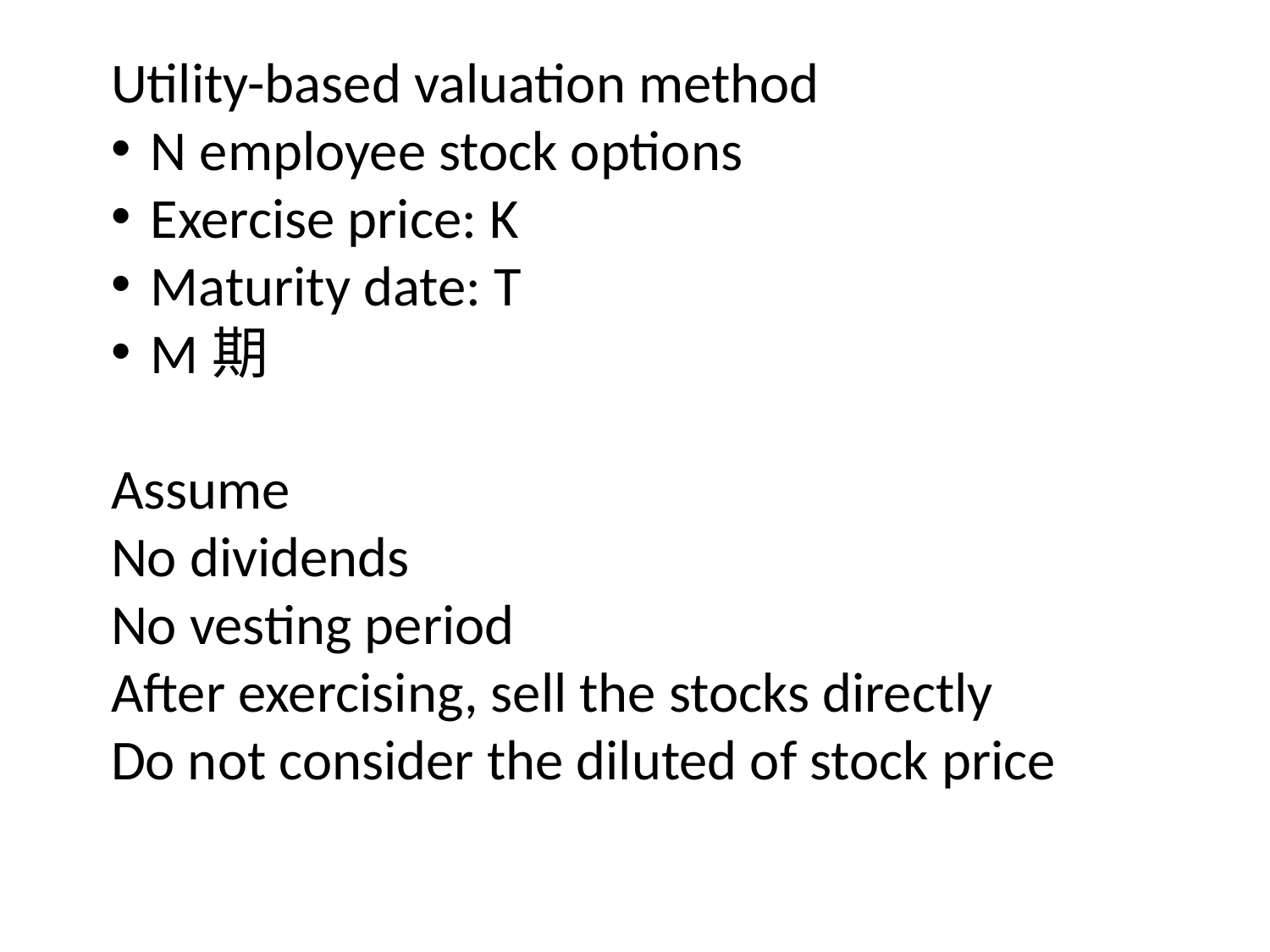

Utility-based valuation method
N employee stock options
Exercise price: K
Maturity date: T
M期

Assume
No dividends
No vesting period
After exercising, sell the stocks directly
Do not consider the diluted of stock price